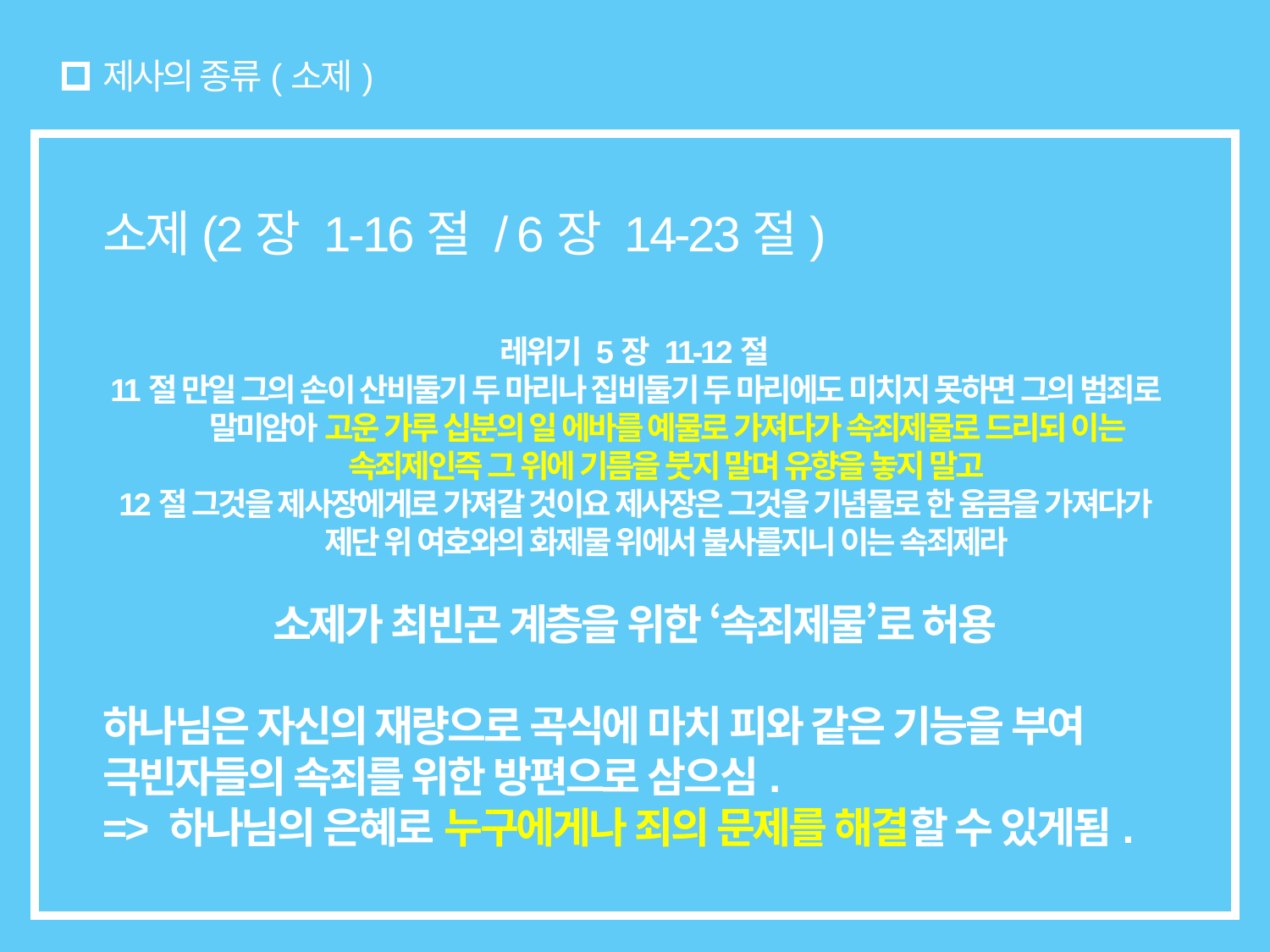

# 제사의 종류(소제)

소제(2장 1-16절 / 6장 14-23절)
레위기 5장 11-12절
11절 만일 그의 손이 산비둘기 두 마리나 집비둘기 두 마리에도 미치지 못하면 그의 범죄로 말미암아 고운 가루 십분의 일 에바를 예물로 가져다가 속죄제물로 드리되 이는 속죄제인즉 그 위에 기름을 붓지 말며 유향을 놓지 말고
12절 그것을 제사장에게로 가져갈 것이요 제사장은 그것을 기념물로 한 움큼을 가져다가 제단 위 여호와의 화제물 위에서 불사를지니 이는 속죄제라

소제가 최빈곤 계층을 위한 ‘속죄제물’로 허용

하나님은 자신의 재량으로 곡식에 마치 피와 같은 기능을 부여
극빈자들의 속죄를 위한 방편으로 삼으심.
=> 하나님의 은혜로 누구에게나 죄의 문제를 해결할 수 있게됨.